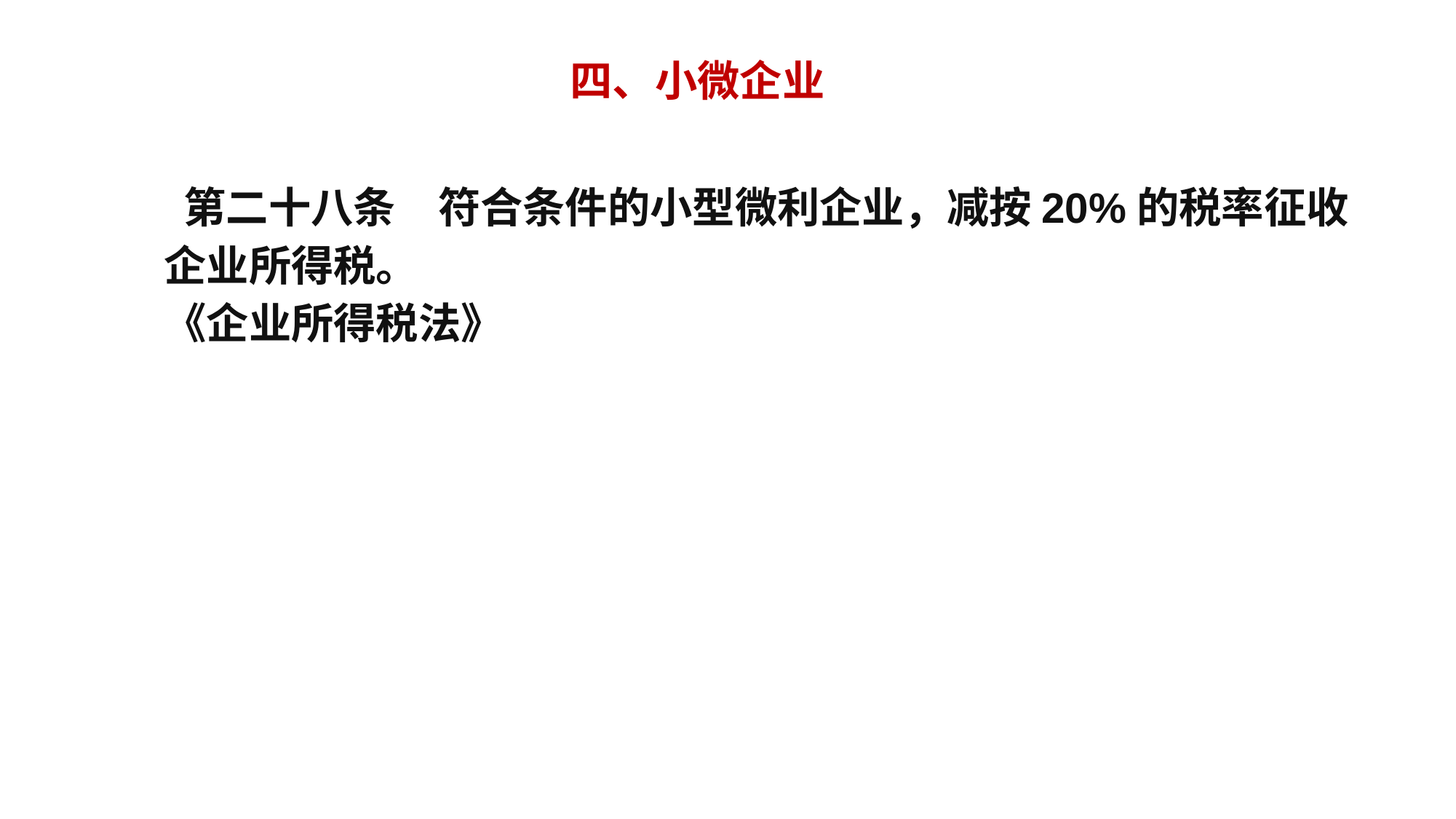

# 四、小微企业
 第二十八条　符合条件的小型微利企业，减按20%的税率征收企业所得税。
《企业所得税法》